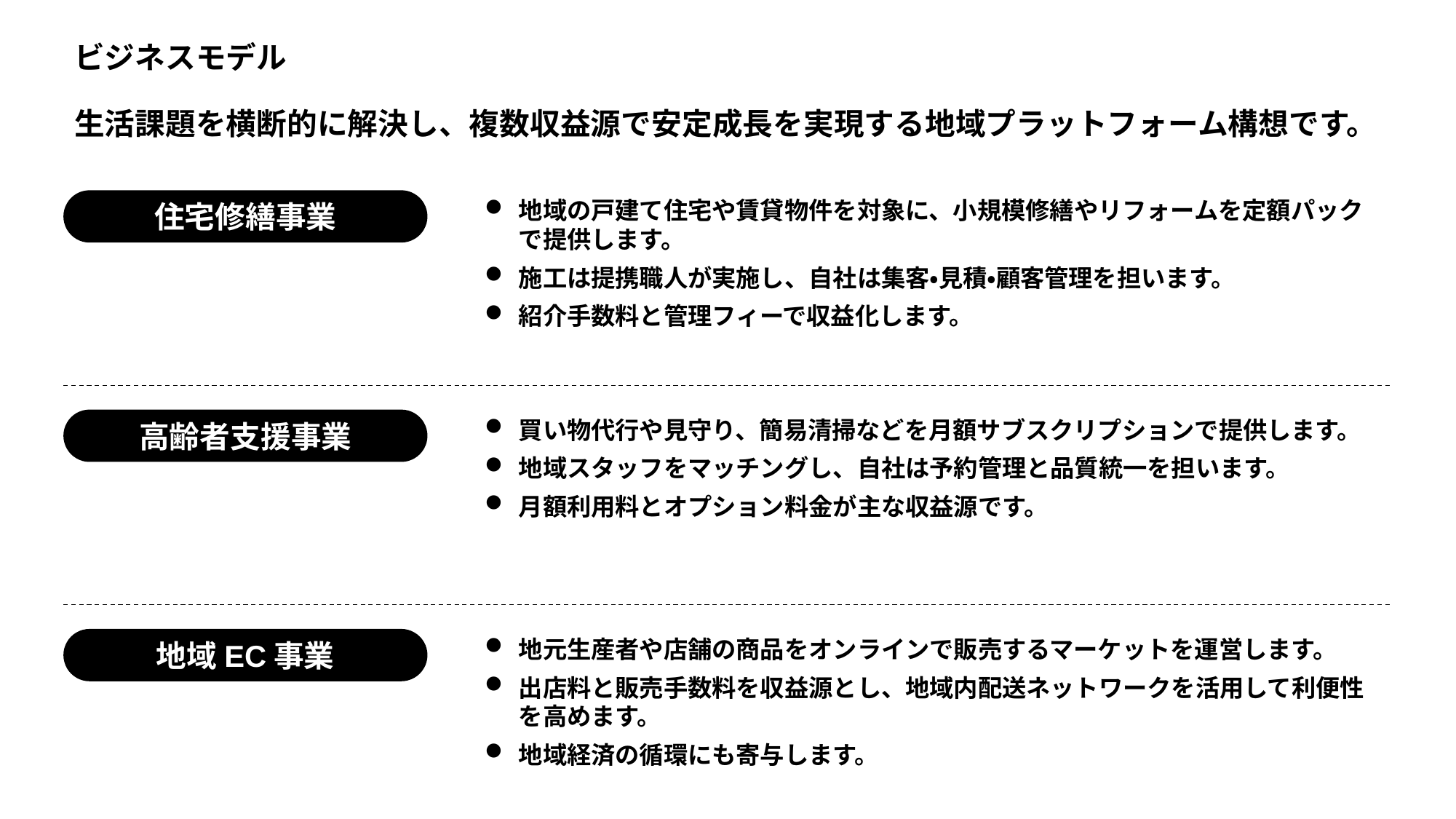

ビジネスモデル
生活課題を横断的に解決し、複数収益源で安定成長を実現する地域プラットフォーム構想です。
住宅修繕事業
地域の戸建て住宅や賃貸物件を対象に、小規模修繕やリフォームを定額パックで提供します。
施工は提携職人が実施し、自社は集客・見積・顧客管理を担います。
紹介手数料と管理フィーで収益化します。
高齢者支援事業
買い物代行や見守り、簡易清掃などを月額サブスクリプションで提供します。
地域スタッフをマッチングし、自社は予約管理と品質統一を担います。
月額利用料とオプション料金が主な収益源です。
地域EC事業
地元生産者や店舗の商品をオンラインで販売するマーケットを運営します。
出店料と販売手数料を収益源とし、地域内配送ネットワークを活用して利便性を高めます。
地域経済の循環にも寄与します。